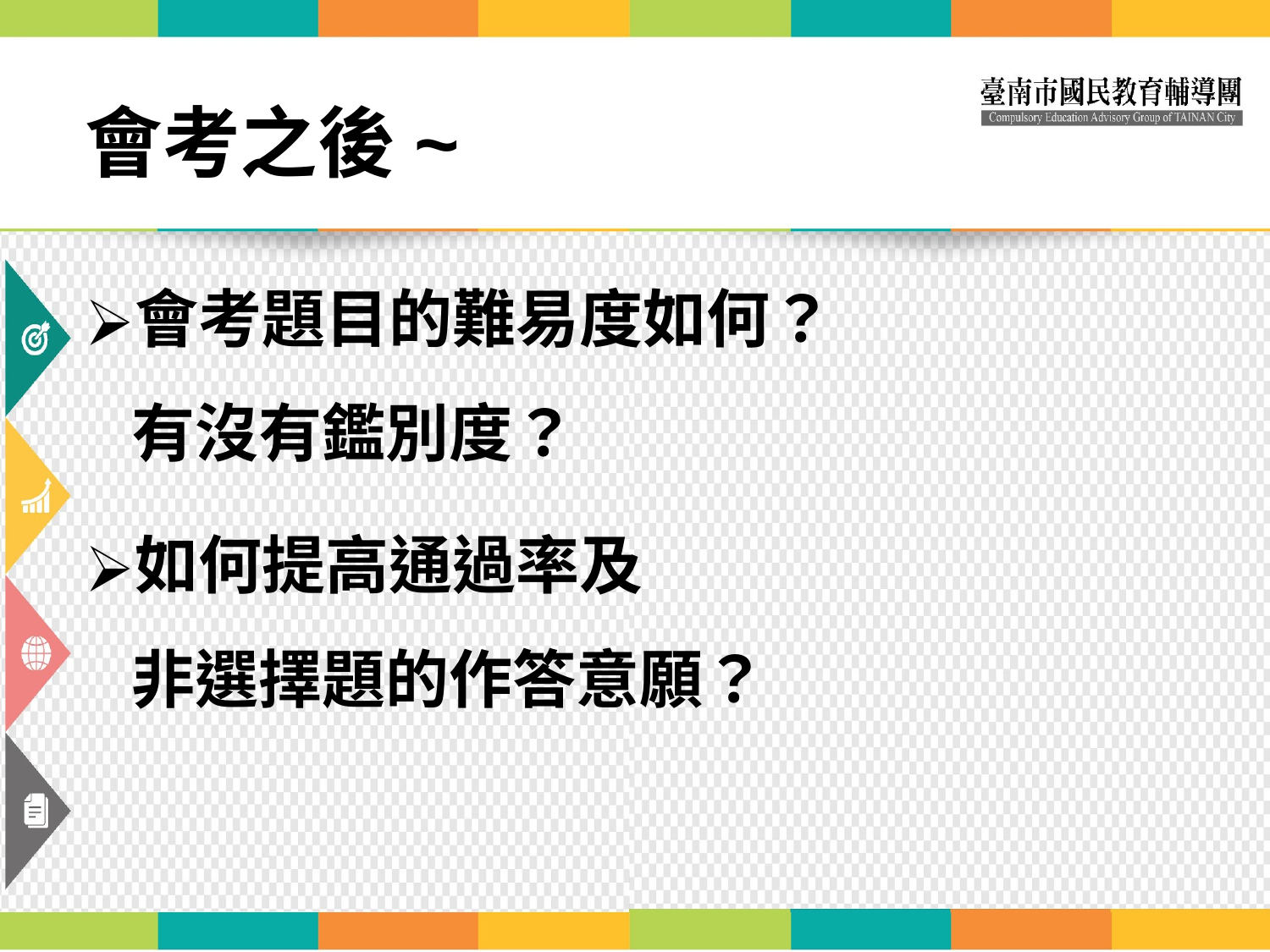

會考之後~
會考題目的難易度如何？
 有沒有鑑別度？
如何提高通過率及
 非選擇題的作答意願？